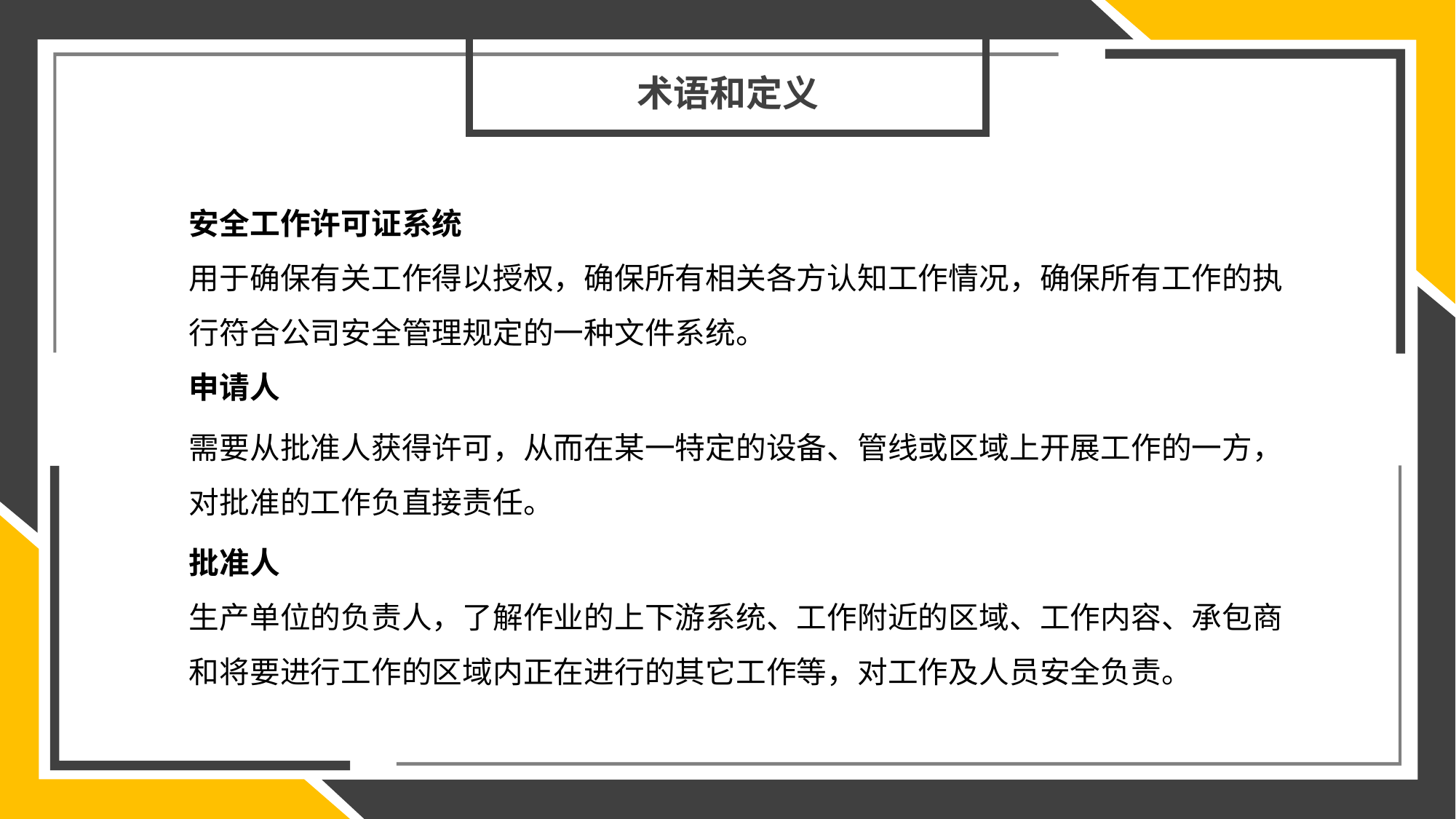

术语和定义
安全工作许可证系统
用于确保有关工作得以授权，确保所有相关各方认知工作情况，确保所有工作的执行符合公司安全管理规定的一种文件系统。
申请人
需要从批准人获得许可，从而在某一特定的设备、管线或区域上开展工作的一方，对批准的工作负直接责任。
批准人
生产单位的负责人，了解作业的上下游系统、工作附近的区域、工作内容、承包商和将要进行工作的区域内正在进行的其它工作等，对工作及人员安全负责。